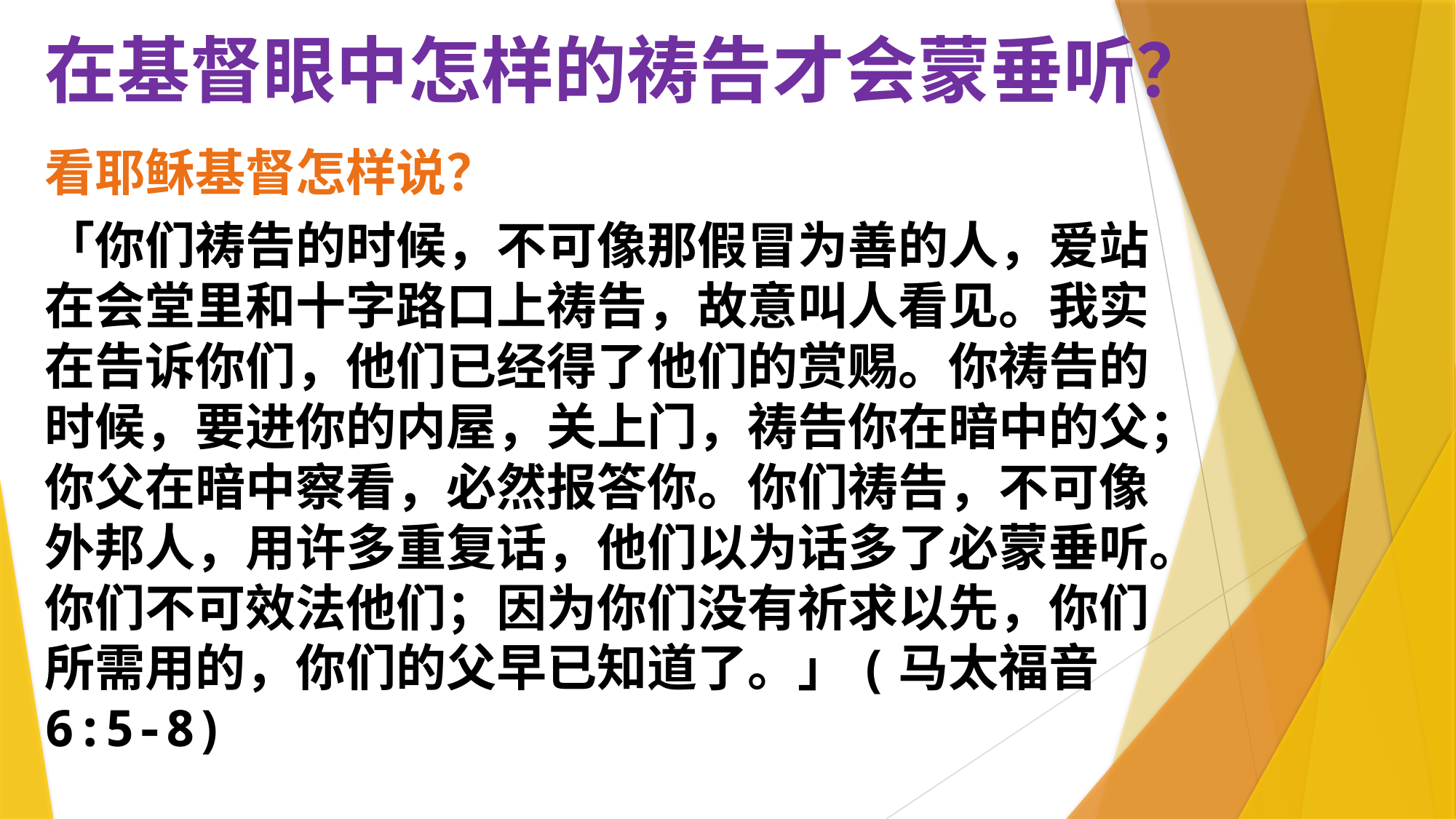

# 在基督眼中怎样的祷告才会蒙垂听？
看耶稣基督怎样说？
「你们祷告的时候，不可像那假冒为善的人，爱站在会堂里和十字路口上祷告，故意叫人看见。我实在告诉你们，他们已经得了他们的赏赐。你祷告的时候，要进你的内屋，关上门，祷告你在暗中的父；你父在暗中察看，必然报答你。你们祷告，不可像外邦人，用许多重复话，他们以为话多了必蒙垂听。你们不可效法他们；因为你们没有祈求以先，你们所需用的，你们的父早已知道了。」(马太福音 6:5-8)